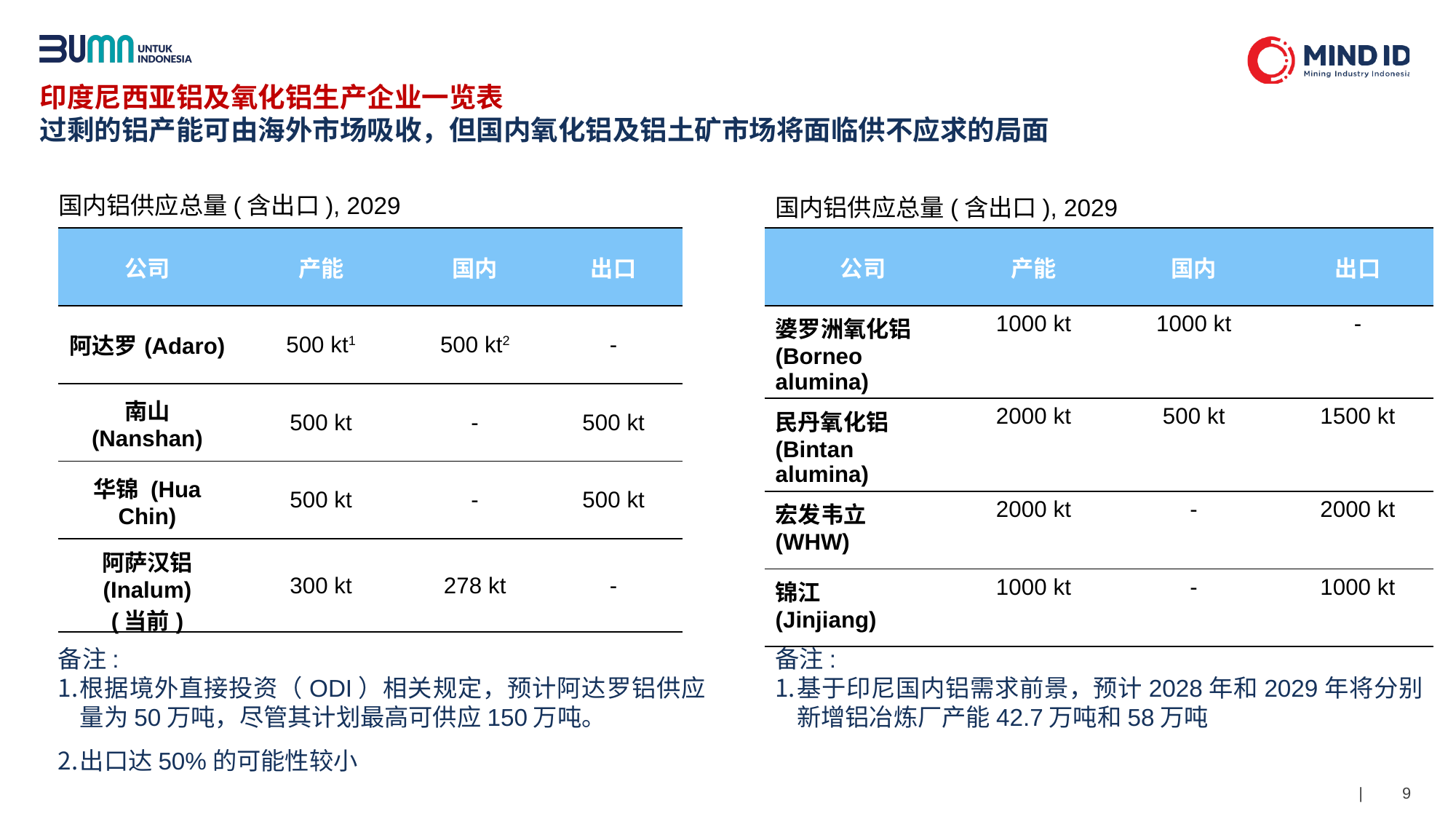

印度尼西亚铝及氧化铝生产企业一览表
过剩的铝产能可由海外市场吸收，但国内氧化铝及铝土矿市场将面临供不应求的局面
国内铝供应总量(含出口), 2029
国内铝供应总量(含出口), 2029
| 公司 | 产能 | 国内 | 出口 |
| --- | --- | --- | --- |
| 婆罗洲氧化铝(Borneo alumina) | 1000 kt | 1000 kt | - |
| 民丹氧化铝 (Bintan alumina) | 2000 kt | 500 kt | 1500 kt |
| 宏发韦立 (WHW) | 2000 kt | - | 2000 kt |
| 锦江 (Jinjiang) | 1000 kt | - | 1000 kt |
| 公司 | 产能 | 国内 | 出口 |
| --- | --- | --- | --- |
| 阿达罗(Adaro) | 500 kt1 | 500 kt2 | - |
| 南山 (Nanshan) | 500 kt | - | 500 kt |
| 华锦 (Hua Chin) | 500 kt | - | 500 kt |
| 阿萨汉铝 (Inalum) (当前) | 300 kt | 278 kt | - |
备注:
根据境外直接投资（ODI）相关规定，预计阿达罗铝供应量为50万吨，尽管其计划最高可供应150万吨。
出口达50%的可能性较小
备注:
基于印尼国内铝需求前景，预计2028年和2029年将分别新增铝冶炼厂产能42.7万吨和58万吨
|         9